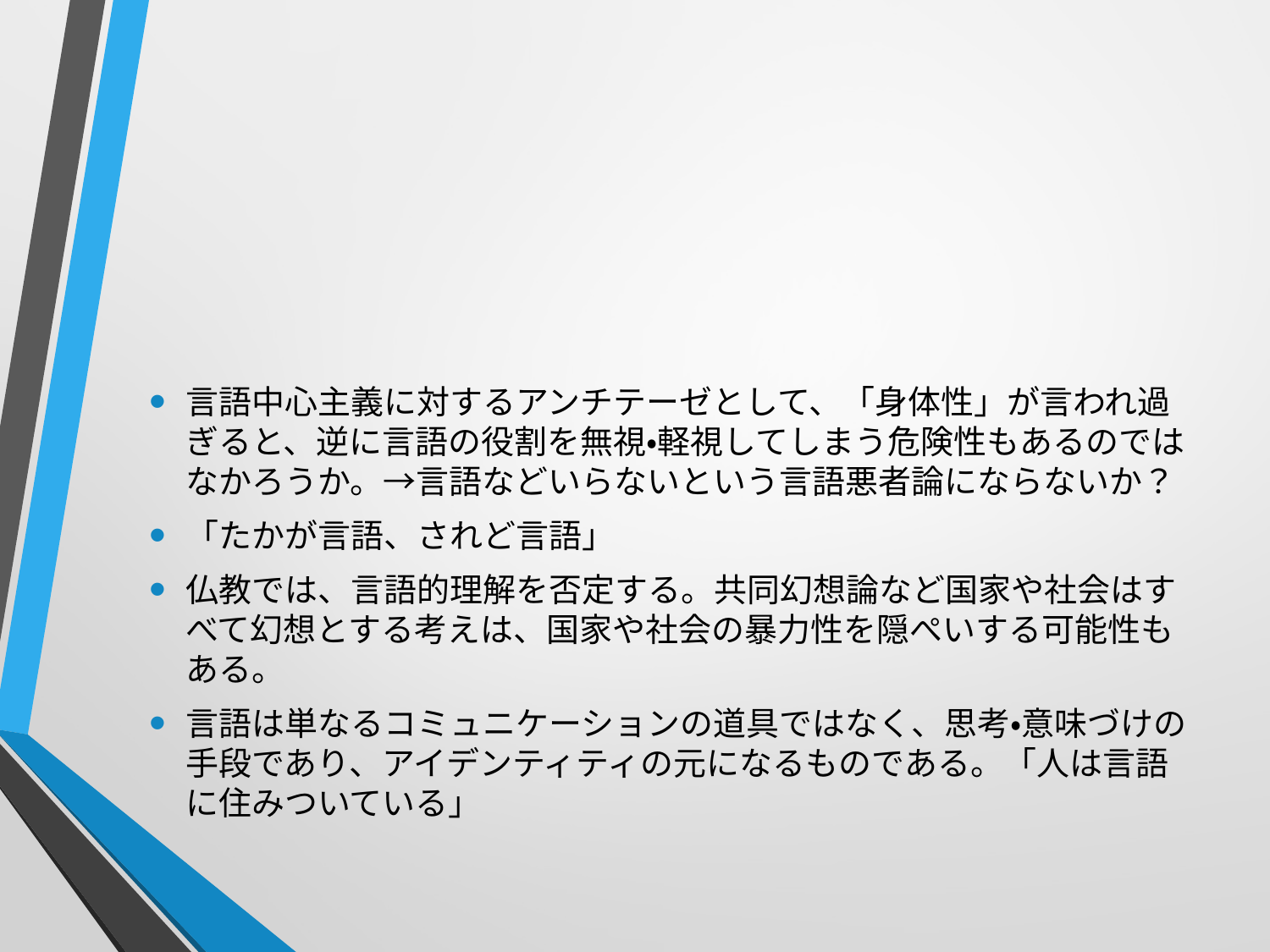

#
言語中心主義に対するアンチテーゼとして、「身体性」が言われ過ぎると、逆に言語の役割を無視・軽視してしまう危険性もあるのではなかろうか。→言語などいらないという言語悪者論にならないか？
「たかが言語、されど言語」
仏教では、言語的理解を否定する。共同幻想論など国家や社会はすべて幻想とする考えは、国家や社会の暴力性を隠ぺいする可能性もある。
言語は単なるコミュニケーションの道具ではなく、思考・意味づけの手段であり、アイデンティティの元になるものである。「人は言語に住みついている」